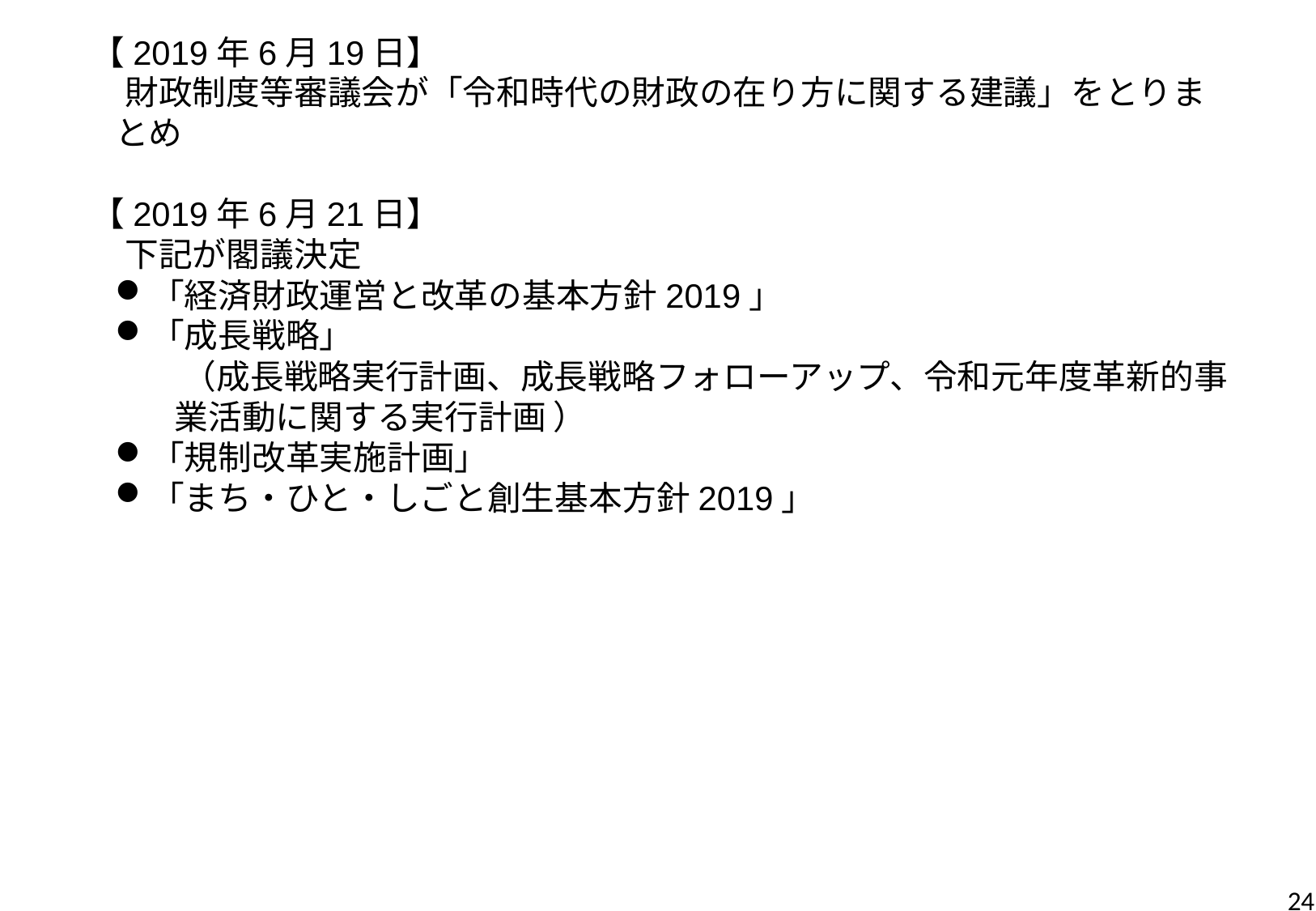

【2019年6月19日】
　財政制度等審議会が「令和時代の財政の在り方に関する建議」をとりまとめ

【2019年6月21日】
　下記が閣議決定
「経済財政運営と改革の基本方針2019」
「成長戦略」
　　（成長戦略実行計画、成長戦略フォローアップ、令和元年度革新的事業活動に関する実行計画 ）
「規制改革実施計画」
「まち・ひと・しごと創生基本方針2019」
24